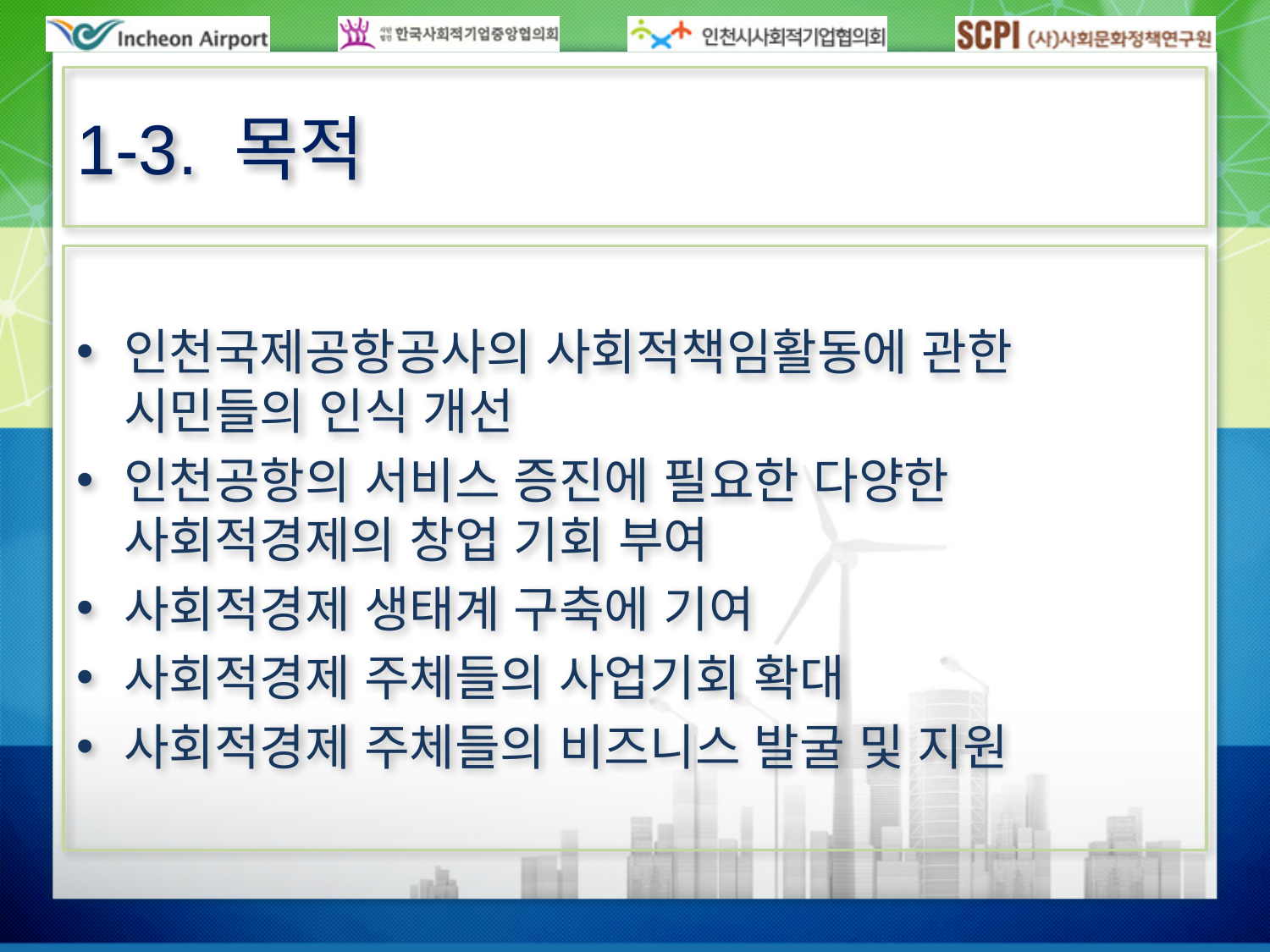

# 1-3. 목적
인천국제공항공사의 사회적책임활동에 관한 시민들의 인식 개선
인천공항의 서비스 증진에 필요한 다양한 사회적경제의 창업 기회 부여
사회적경제 생태계 구축에 기여
사회적경제 주체들의 사업기회 확대
사회적경제 주체들의 비즈니스 발굴 및 지원